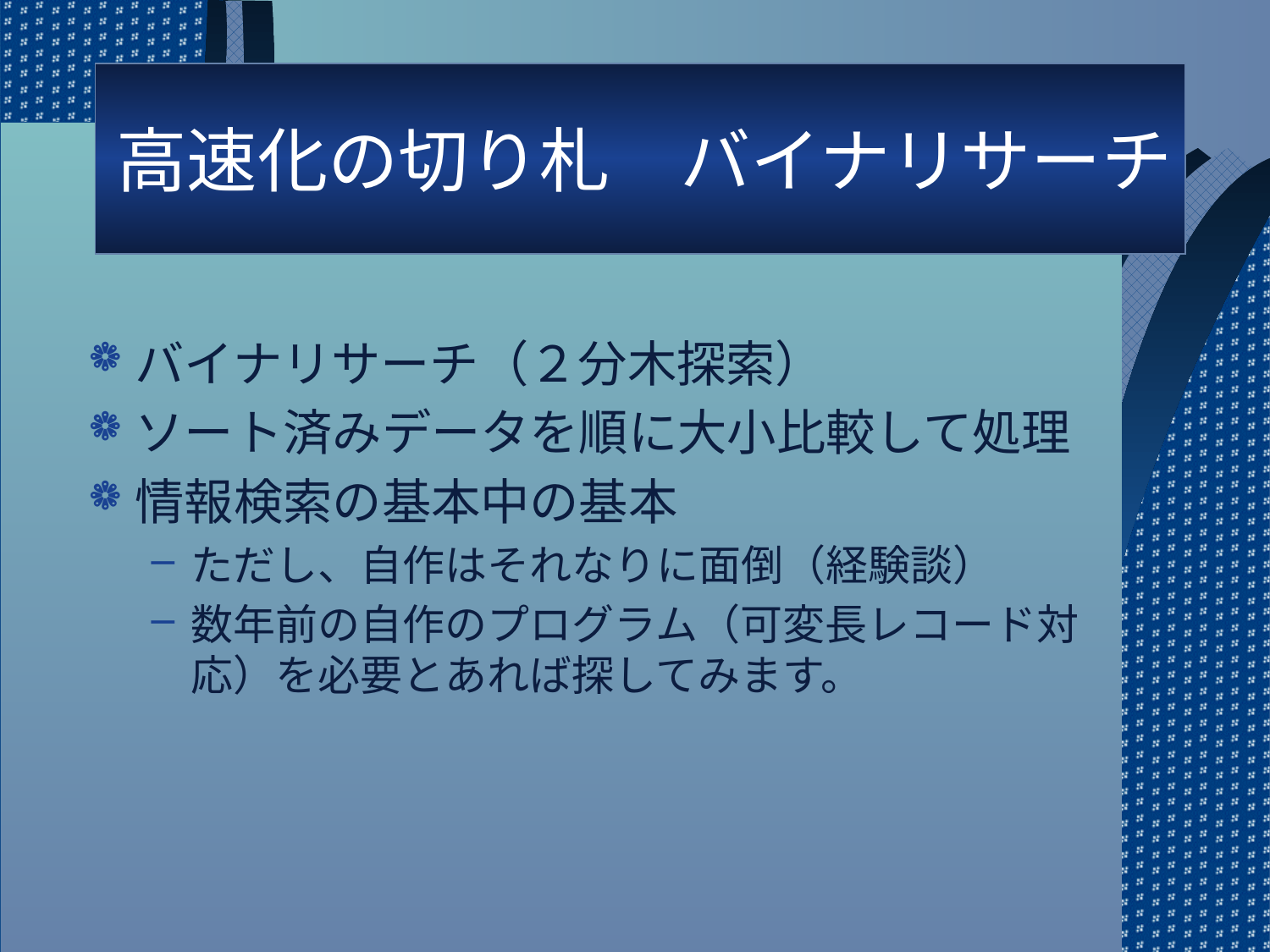

# 高速化の切り札　バイナリサーチ
バイナリサーチ（２分木探索）
ソート済みデータを順に大小比較して処理
情報検索の基本中の基本
ただし、自作はそれなりに面倒（経験談）
数年前の自作のプログラム（可変長レコード対応）を必要とあれば探してみます。